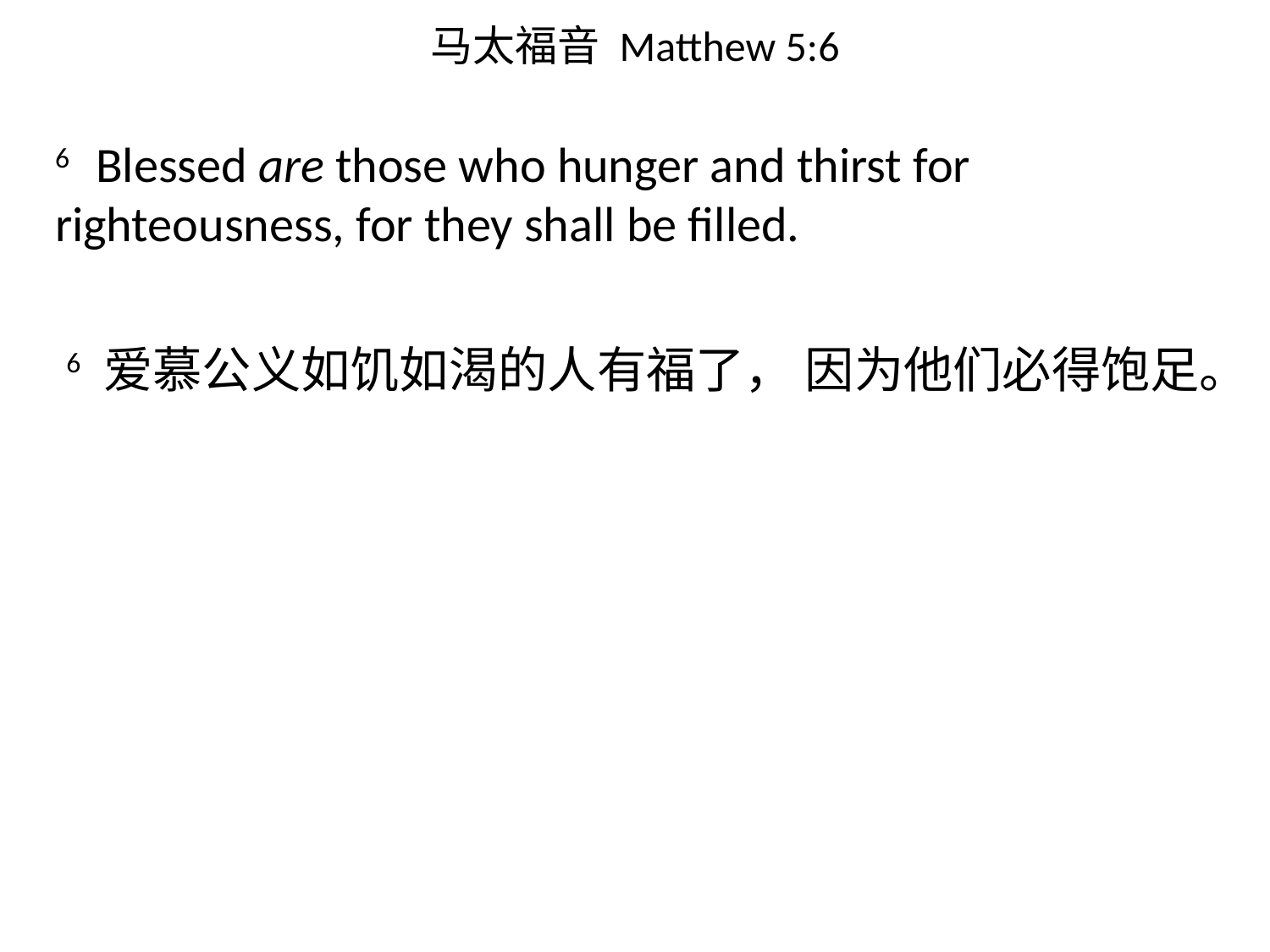

# 马太福音 Matthew 5:6
6    Blessed are those who hunger and thirst for righteousness, for they shall be filled.

 6 爱慕公义如饥如渴的人有福了， 因为他们必得饱足。